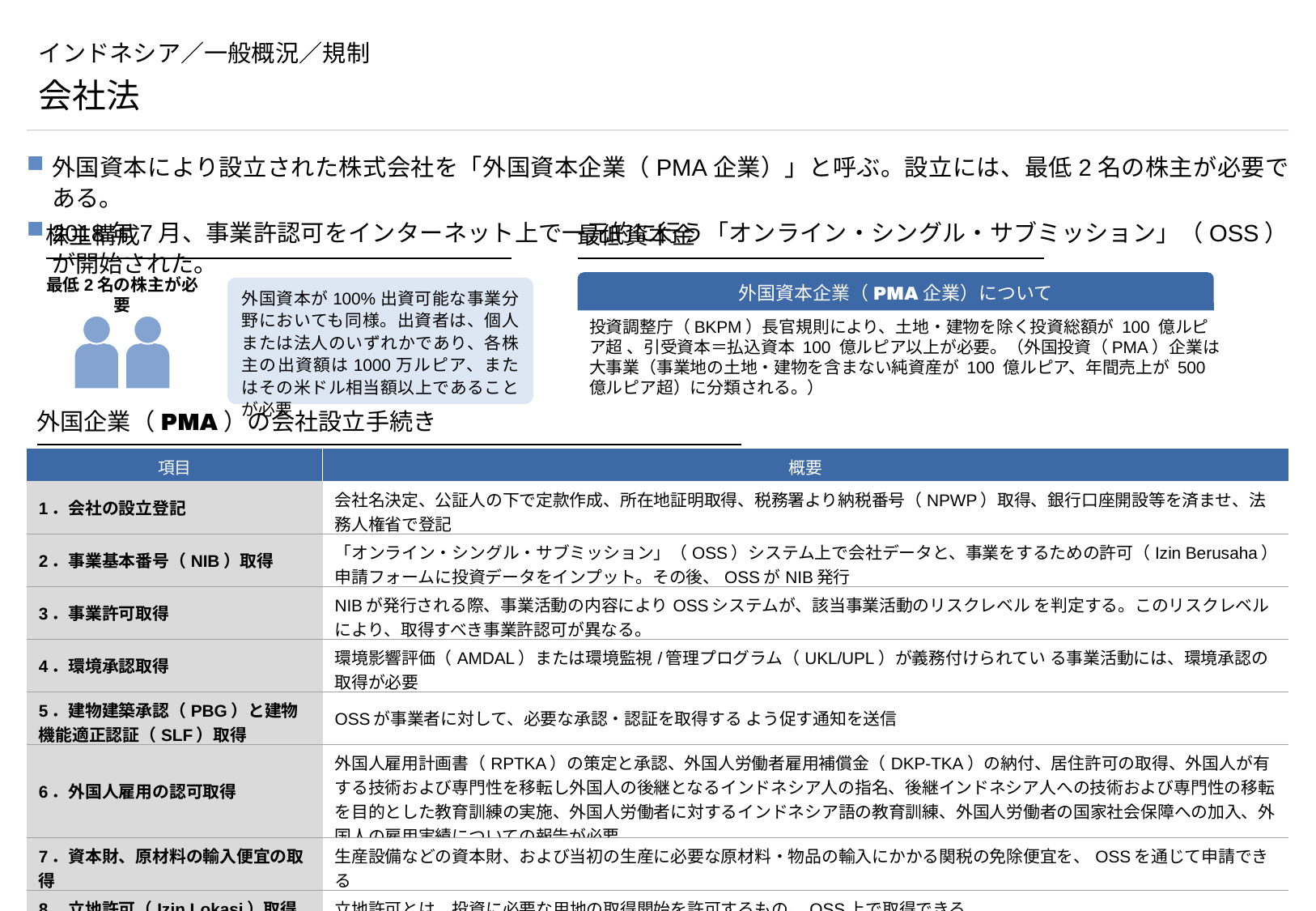

# インドネシア／一般概況／規制
会社法
外国資本により設立された株式会社を「外国資本企業（PMA企業）」と呼ぶ。設立には、最低2名の株主が必要である。
2018年7月、事業許認可をインターネット上で一元的に行う「オンライン・シングル・サブミッション」（OSS）が開始された。
株主構成
最低資本金
最低2名の株主が必要
外国資本企業（PMA企業）について
外国資本が100%出資可能な事業分野においても同様。出資者は、個人または法人のいずれかであり、各株主の出資額は1000万ルピア、またはその米ドル相当額以上であることが必要

投資調整庁（BKPM）長官規則により、土地・建物を除く投資総額が 100 億ルピア超 、引受資本＝払込資本 100 億ルピア以上が必要。（外国投資（PMA）企業は大事業（事業地の土地・建物を含まない純資産が 100 億ルピア、年間売上が 500 億ルピア超）に分類される。）
外国企業（PMA）の会社設立手続き
| 項目 | 概要 |
| --- | --- |
| 1．会社の設立登記 | 会社名決定、公証人の下で定款作成、所在地証明取得、税務署より納税番号（NPWP）取得、銀行口座開設等を済ませ、法務人権省で登記 |
| 2．事業基本番号（NIB）取得 | 「オンライン・シングル・サブミッション」（OSS）システム上で会社データと、事業をするための許可（Izin Berusaha）申請フォームに投資データをインプット。その後、OSSがNIB発行 |
| 3．事業許可取得 | NIBが発行される際、事業活動の内容によりOSSシステムが、該当事業活動のリスクレベル を判定する。このリスクレベルにより、取得すべき事業許認可が異なる。 |
| 4．環境承認取得 | 環境影響評価（AMDAL）または環境監視/管理プログラム（UKL/UPL）が義務付けられてい る事業活動には、環境承認の取得が必要 |
| 5．建物建築承認（PBG）と建物機能適正認証（SLF）取得 | OSSが事業者に対して、必要な承認・認証を取得する よう促す通知を送信 |
| 6．外国人雇用の認可取得 | 外国人雇用計画書（RPTKA）の策定と承認、外国人労働者雇用補償金（DKP-TKA）の納付、居住許可の取得、外国人が有する技術および専門性を移転し外国人の後継となるインドネシア人の指名、後継インドネシア人への技術および専門性の移転を目的とした教育訓練の実施、外国人労働者に対するインドネシア語の教育訓練、外国人労働者の国家社会保障への加入、外国人の雇用実績についての報告が必要 |
| 7．資本財、原材料の輸入便宜の取得 | 生産設備などの資本財、および当初の生産に必要な原材料・物品の輸入にかかる関税の免除便宜を、OSSを通じて申請できる |
| 8．立地許可（Izin Lokasi）取得 | 立地許可とは、投資に必要な用地の取得開始を許可するもの。OSS上で取得できる |
（出所） JETRO ホームページ、インドネシア投資調整庁（BKPM）東京事務所ホームページ